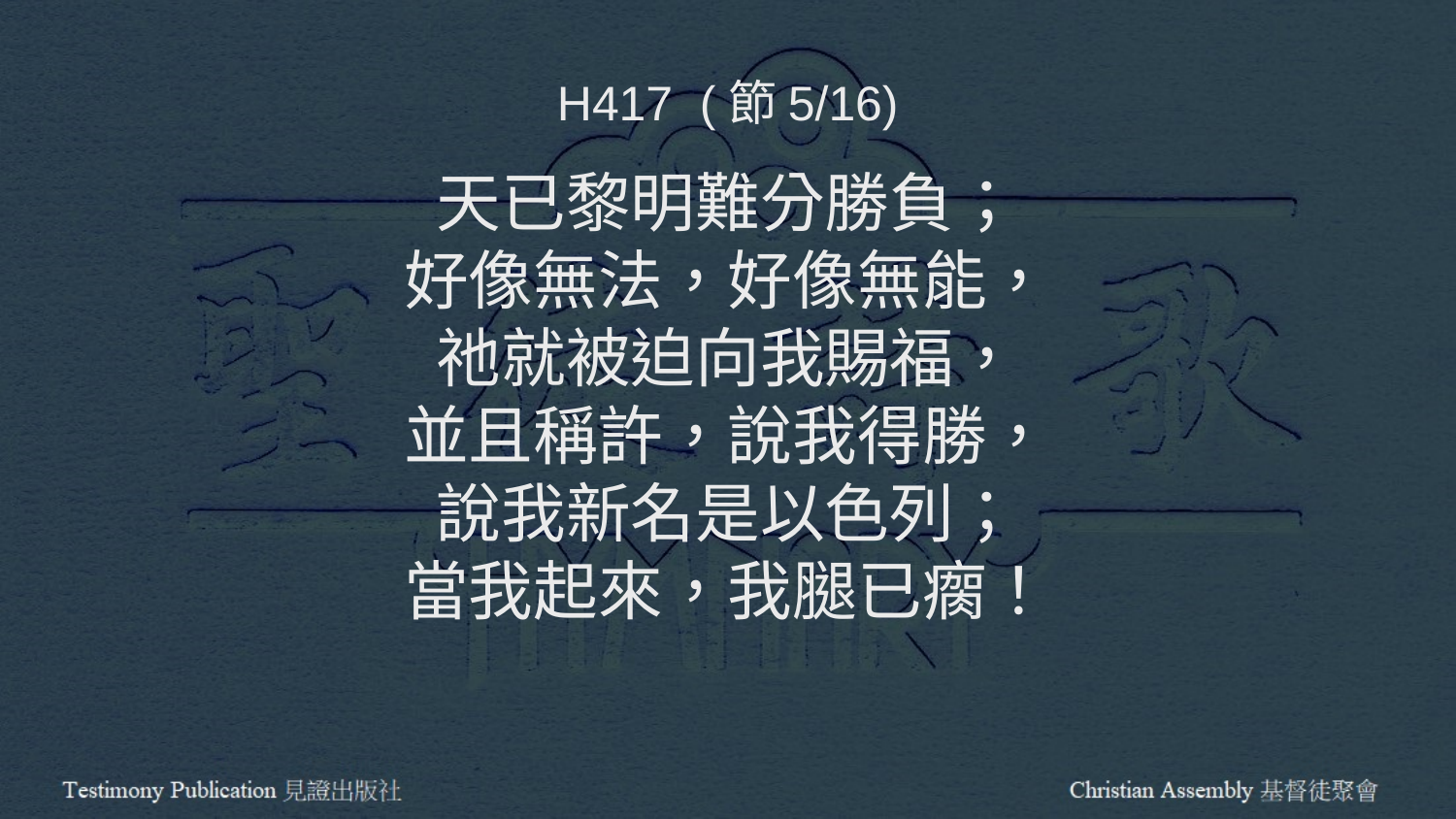

H417  (節5/16)

天已黎明難分勝負；
好像無法，好像無能，
祂就被迫向我賜福，
並且稱許，說我得勝，
說我新名是以色列；
當我起來，我腿已瘸！